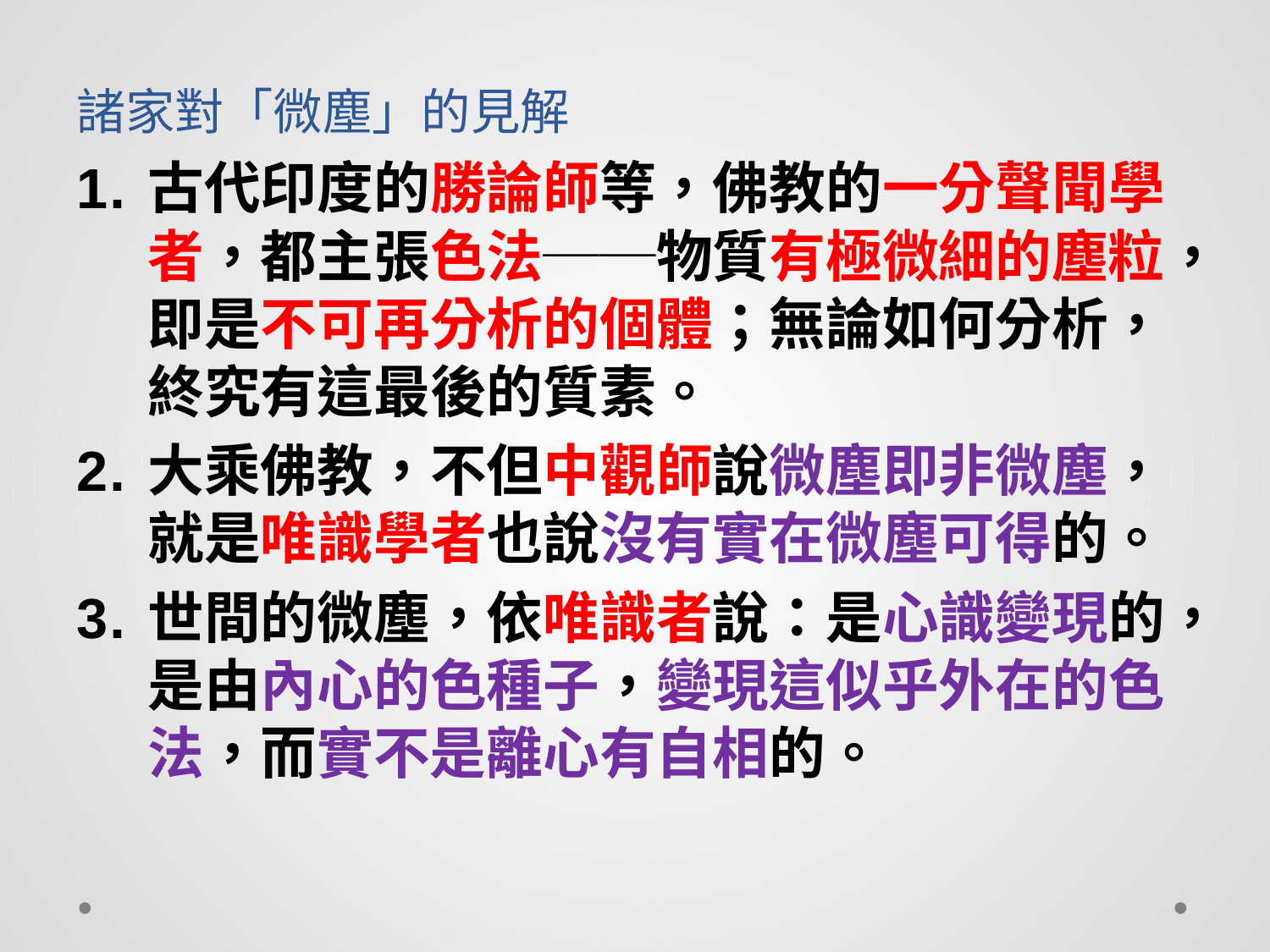

# 諸家對「微塵」的見解
古代印度的勝論師等，佛教的一分聲聞學者，都主張色法──物質有極微細的塵粒，即是不可再分析的個體；無論如何分析，終究有這最後的質素。
大乘佛教，不但中觀師說微塵即非微塵，就是唯識學者也說沒有實在微塵可得的。
世間的微塵，依唯識者說：是心識變現的，是由內心的色種子，變現這似乎外在的色法，而實不是離心有自相的。